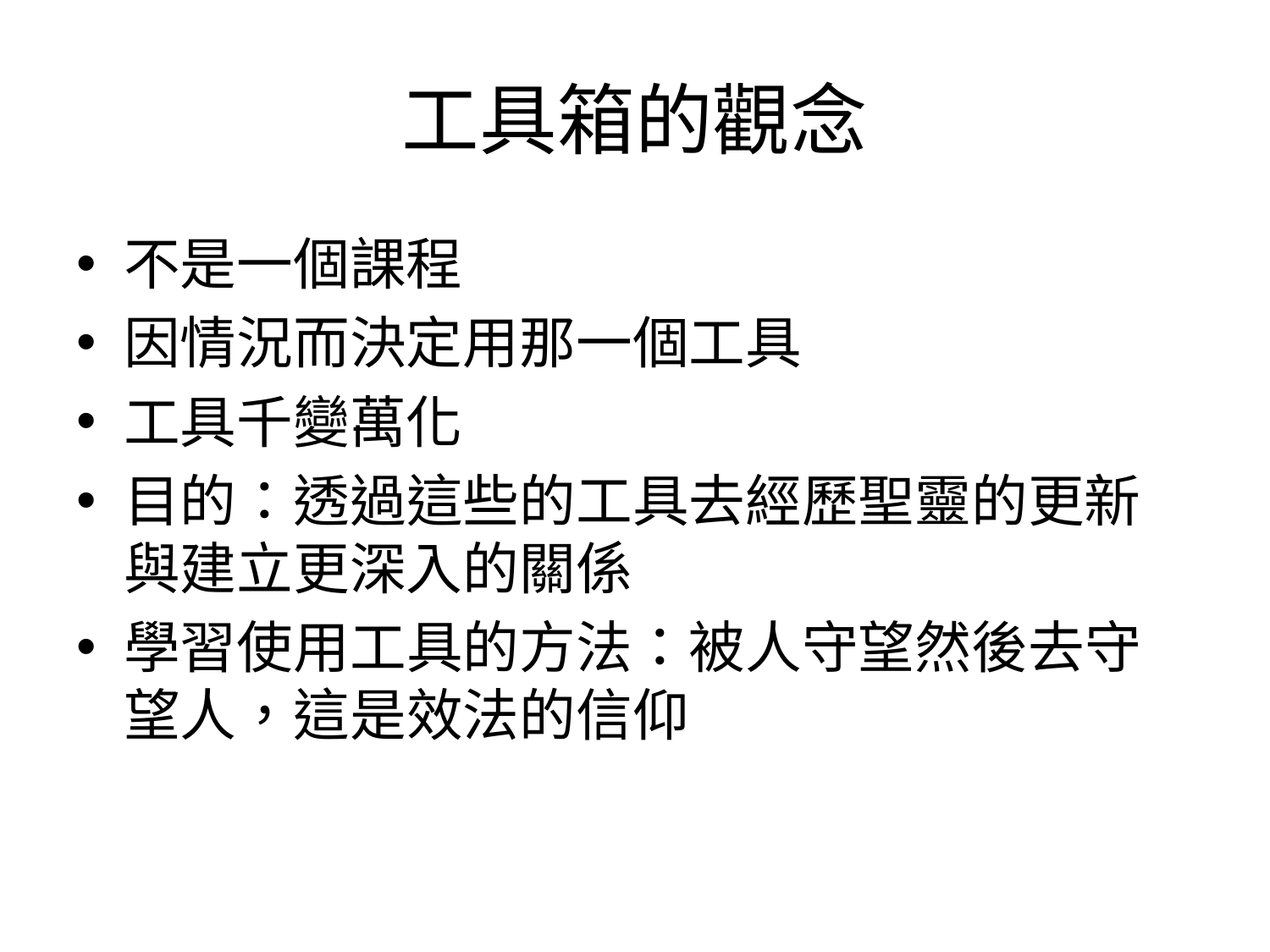

# 工具箱的觀念
不是一個課程
因情況而決定用那一個工具
工具千變萬化
目的：透過這些的工具去經歷聖靈的更新與建立更深入的關係
學習使用工具的方法：被人守望然後去守望人，這是效法的信仰